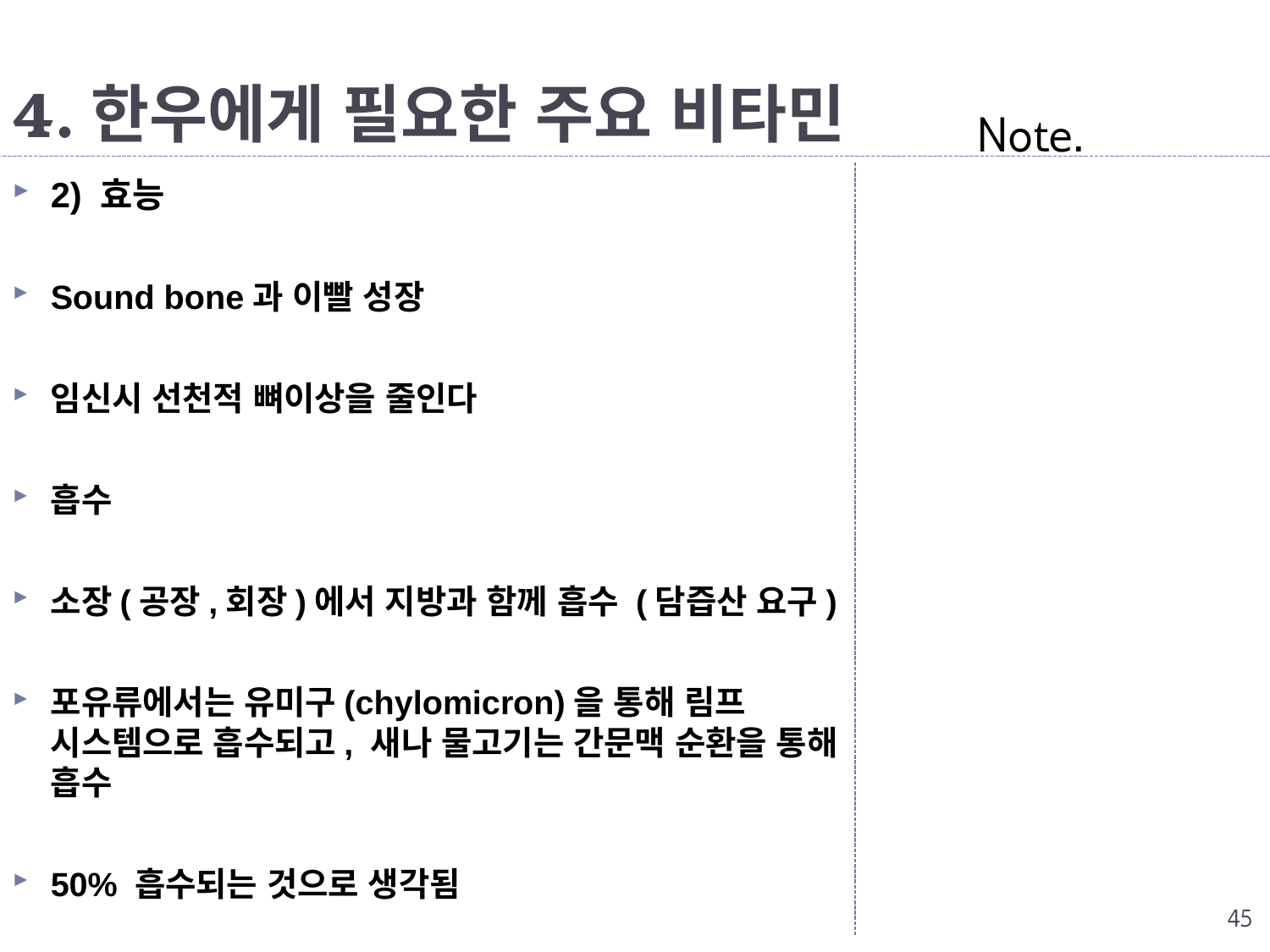

# 4.한우에게 필요한 주요 비타민
Note.

2) 효능

Sound bone과 이빨 성장

임신시 선천적 뼈이상을 줄인다

흡수

소장(공장,회장)에서 지방과 함께 흡수 (담즙산 요구)

포유류에서는 유미구(chylomicron)을 통해 림프 시스템으로 흡수되고, 새나 물고기는 간문맥 순환을 통해 흡수

50% 흡수되는 것으로 생각됨

45